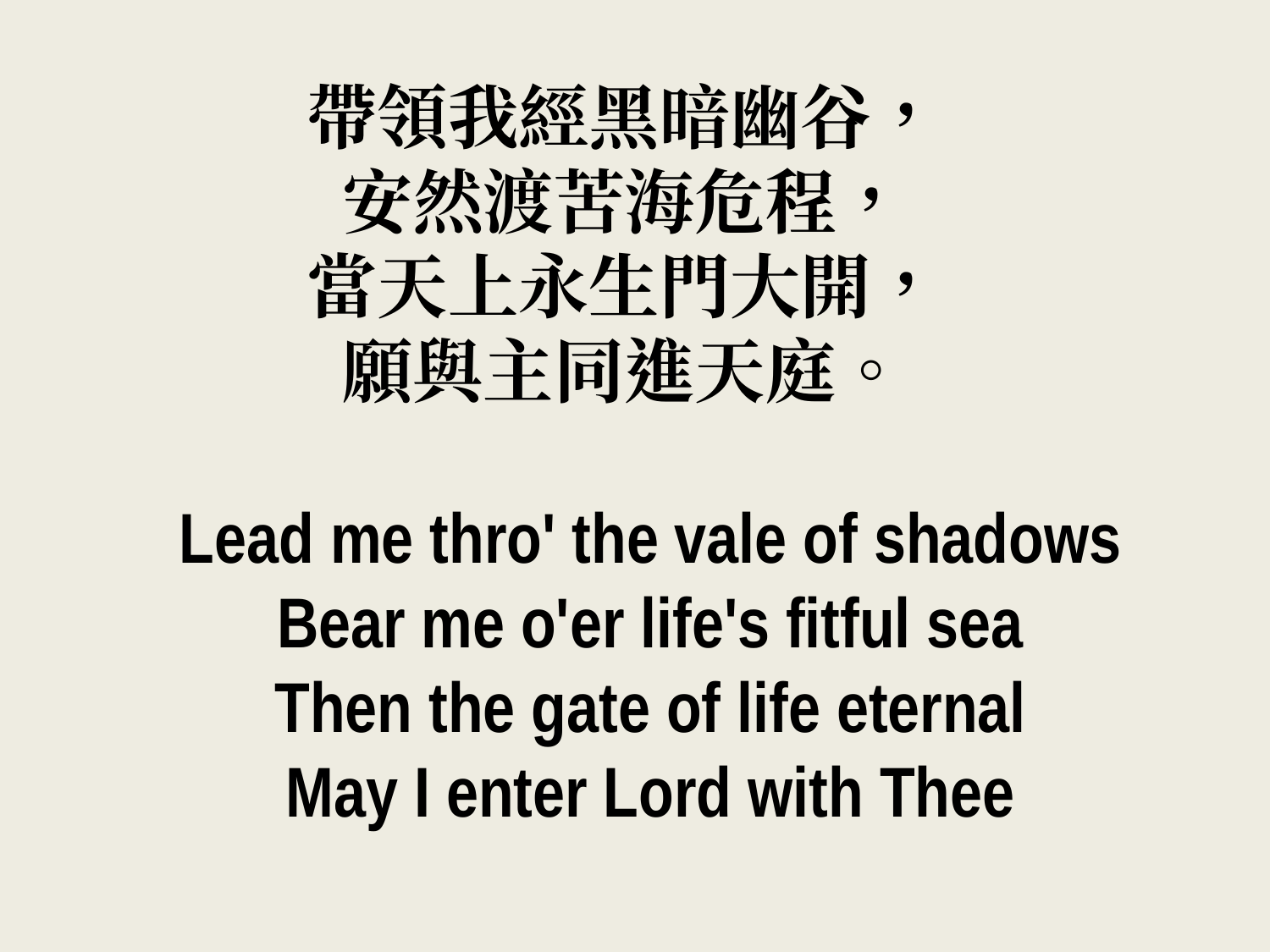

帶領我經黑暗幽谷，
安然渡苦海危程，
當天上永生門大開，
願與主同進天庭。

Lead me thro' the vale of shadows
Bear me o'er life's fitful sea
Then the gate of life eternal
May I enter Lord with Thee